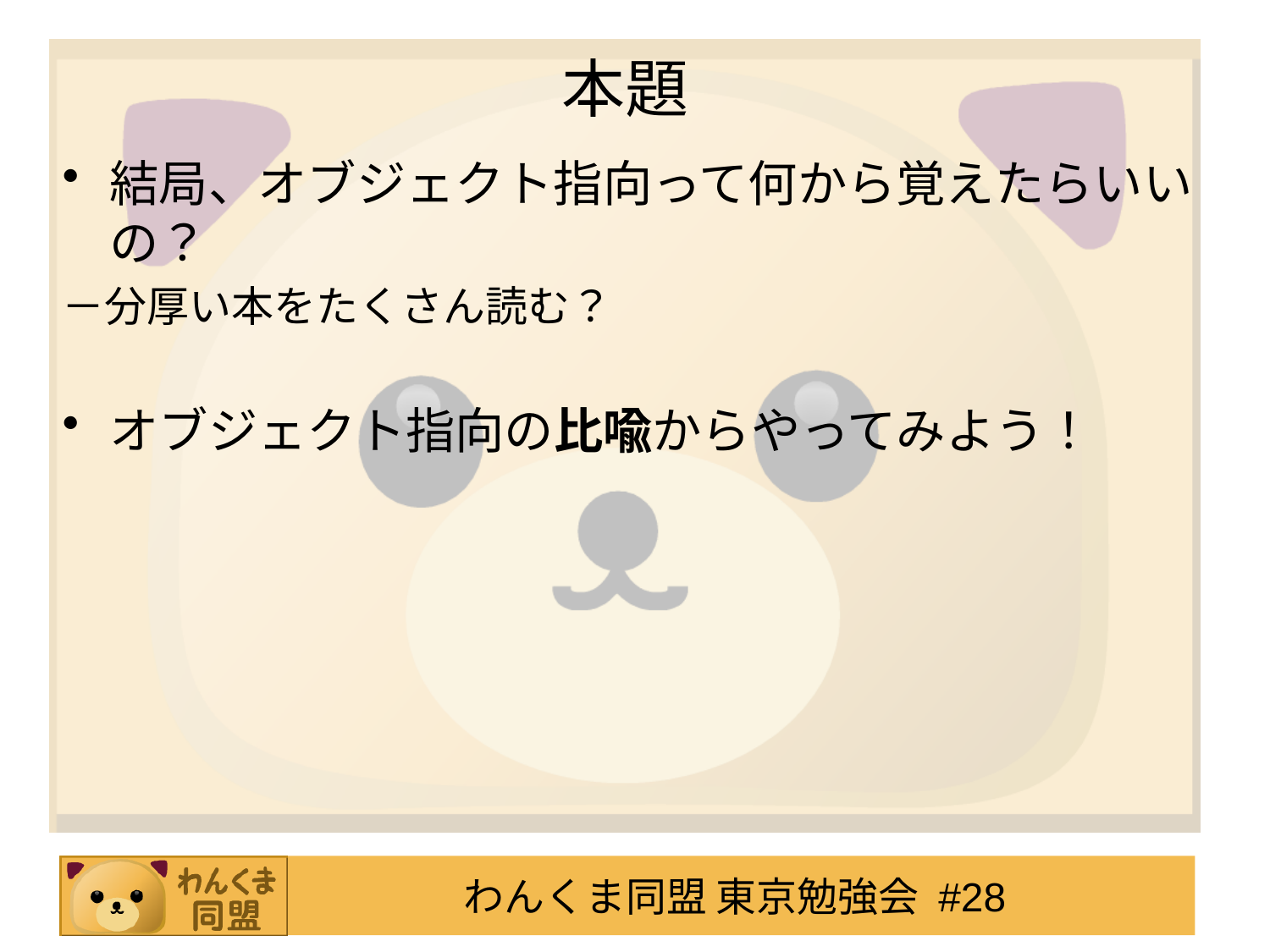

本題
結局、オブジェクト指向って何から覚えたらいいの？
－分厚い本をたくさん読む？

オブジェクト指向の比喩からやってみよう！